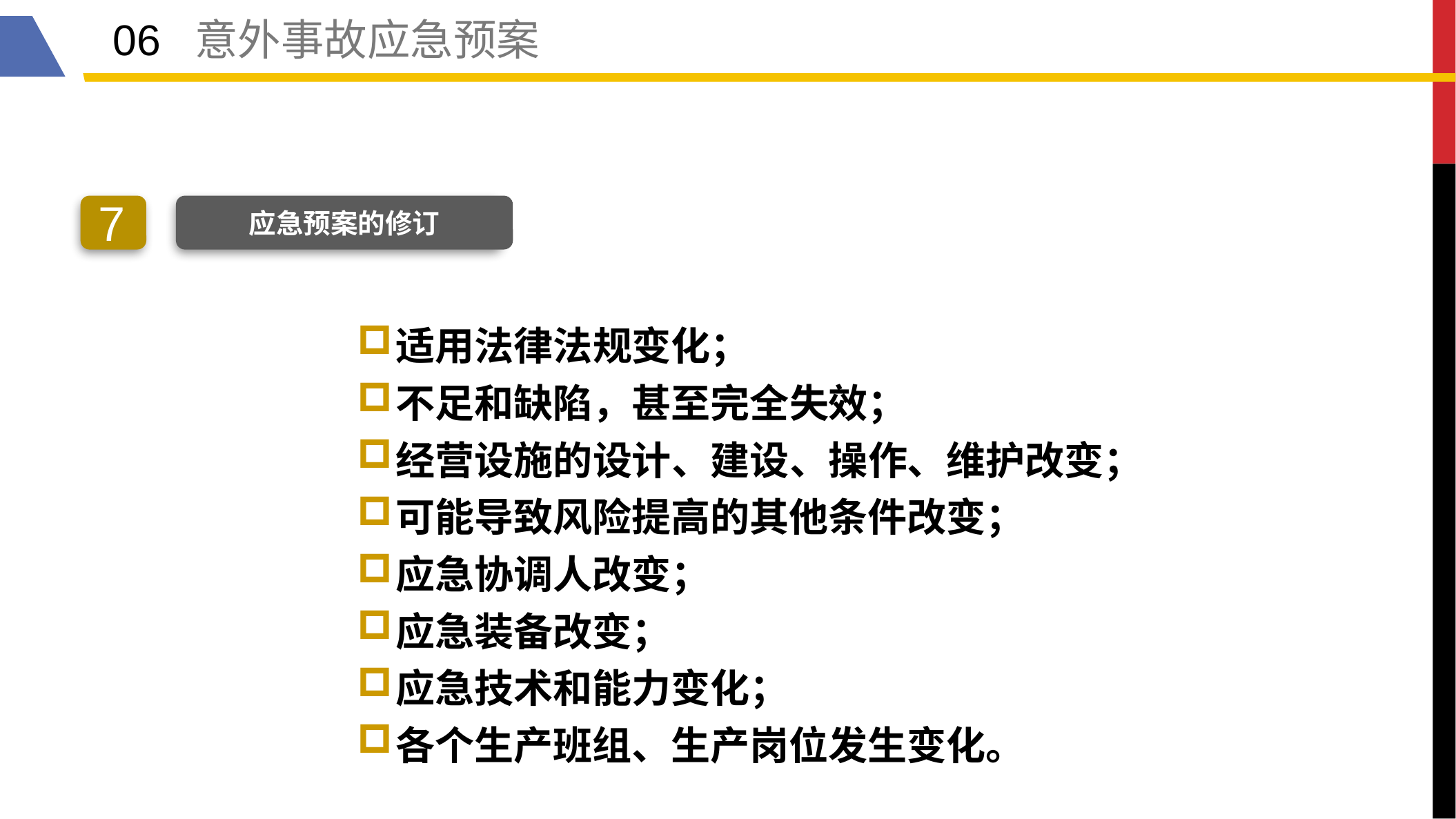

06  意外事故应急预案

7

应急预案的修订

适用法律法规变化；
不足和缺陷，甚至完全失效；
经营设施的设计、建设、操作、维护改变；
可能导致风险提高的其他条件改变；
应急协调人改变；
应急装备改变；
应急技术和能力变化；
各个生产班组、生产岗位发生变化。